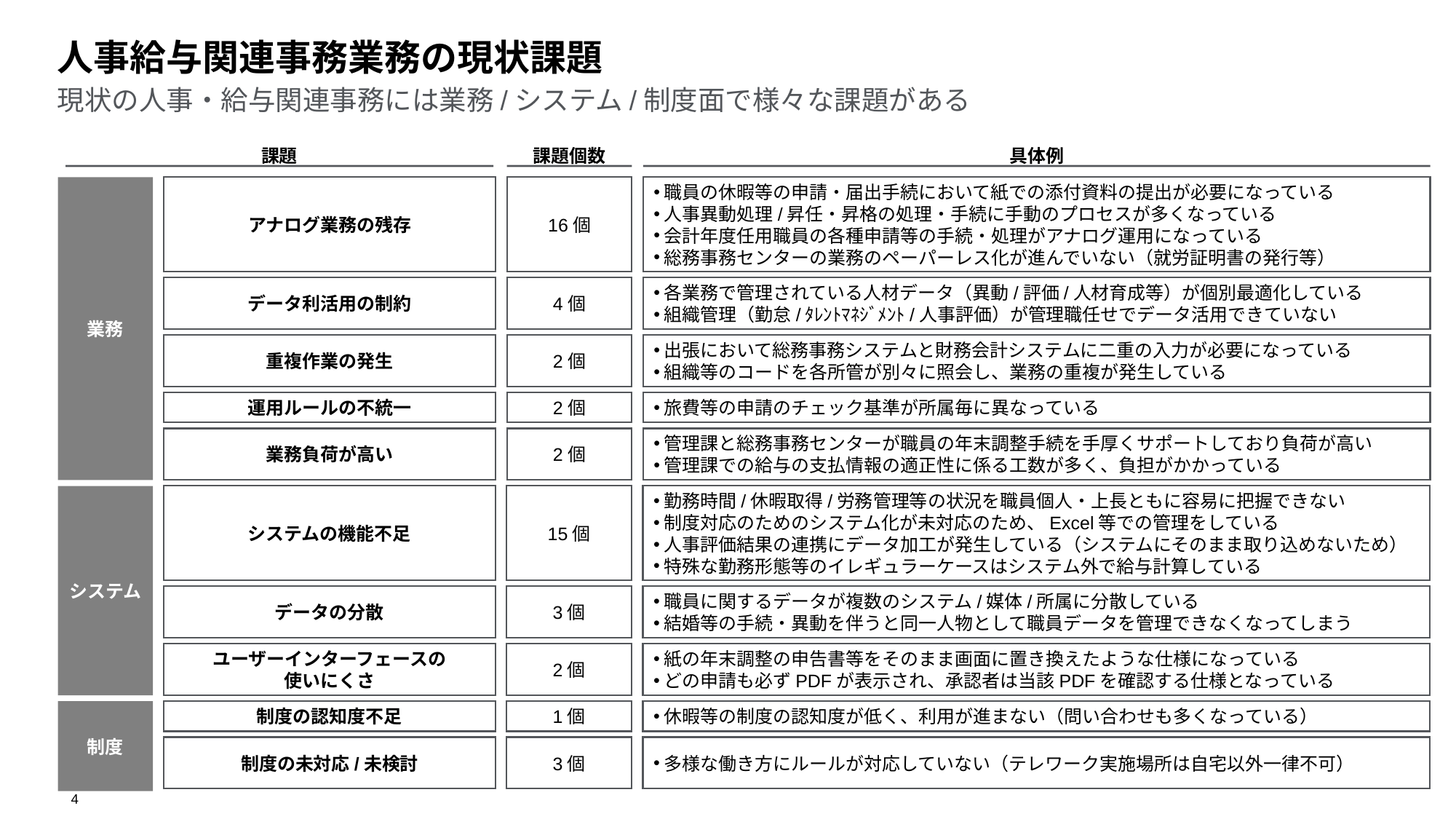

人事給与関連事務業務の現状課題
# 現状の人事・給与関連事務には業務/システム/制度面で様々な課題がある
課題
課題個数
具体例
16個
職員の休暇等の申請・届出手続において紙での添付資料の提出が必要になっている
人事異動処理/昇任・昇格の処理・手続に手動のプロセスが多くなっている
会計年度任用職員の各種申請等の手続・処理がアナログ運用になっている
総務事務センターの業務のペーパーレス化が進んでいない（就労証明書の発行等）
業務
アナログ業務の残存
データ利活用の制約
4個
各業務で管理されている人材データ（異動/評価/人材育成等）が個別最適化している
組織管理（勤怠/ﾀﾚﾝﾄﾏﾈｼﾞﾒﾝﾄ/人事評価）が管理職任せでデータ活用できていない
重複作業の発生
2個
出張において総務事務システムと財務会計システムに二重の入力が必要になっている
組織等のコードを各所管が別々に照会し、業務の重複が発生している
2個
旅費等の申請のチェック基準が所属毎に異なっている
運用ルールの不統一
業務負荷が高い
2個
管理課と総務事務センターが職員の年末調整手続を手厚くサポートしており負荷が高い
管理課での給与の支払情報の適正性に係る工数が多く、負担がかかっている
システム
システムの機能不足
15個
勤務時間/休暇取得/労務管理等の状況を職員個人・上長ともに容易に把握できない
制度対応のためのシステム化が未対応のため、Excel等での管理をしている
人事評価結果の連携にデータ加工が発生している（システムにそのまま取り込めないため）
特殊な勤務形態等のイレギュラーケースはシステム外で給与計算している
データの分散
3個
職員に関するデータが複数のシステム/媒体/所属に分散している
結婚等の手続・異動を伴うと同一人物として職員データを管理できなくなってしまう
ユーザーインターフェースの
使いにくさ
2個
紙の年末調整の申告書等をそのまま画面に置き換えたような仕様になっている
どの申請も必ずPDFが表示され、承認者は当該PDFを確認する仕様となっている
制度
制度の認知度不足
1個
休暇等の制度の認知度が低く、利用が進まない（問い合わせも多くなっている）
制度の未対応/未検討
3個
多様な働き方にルールが対応していない（テレワーク実施場所は自宅以外一律不可）
4